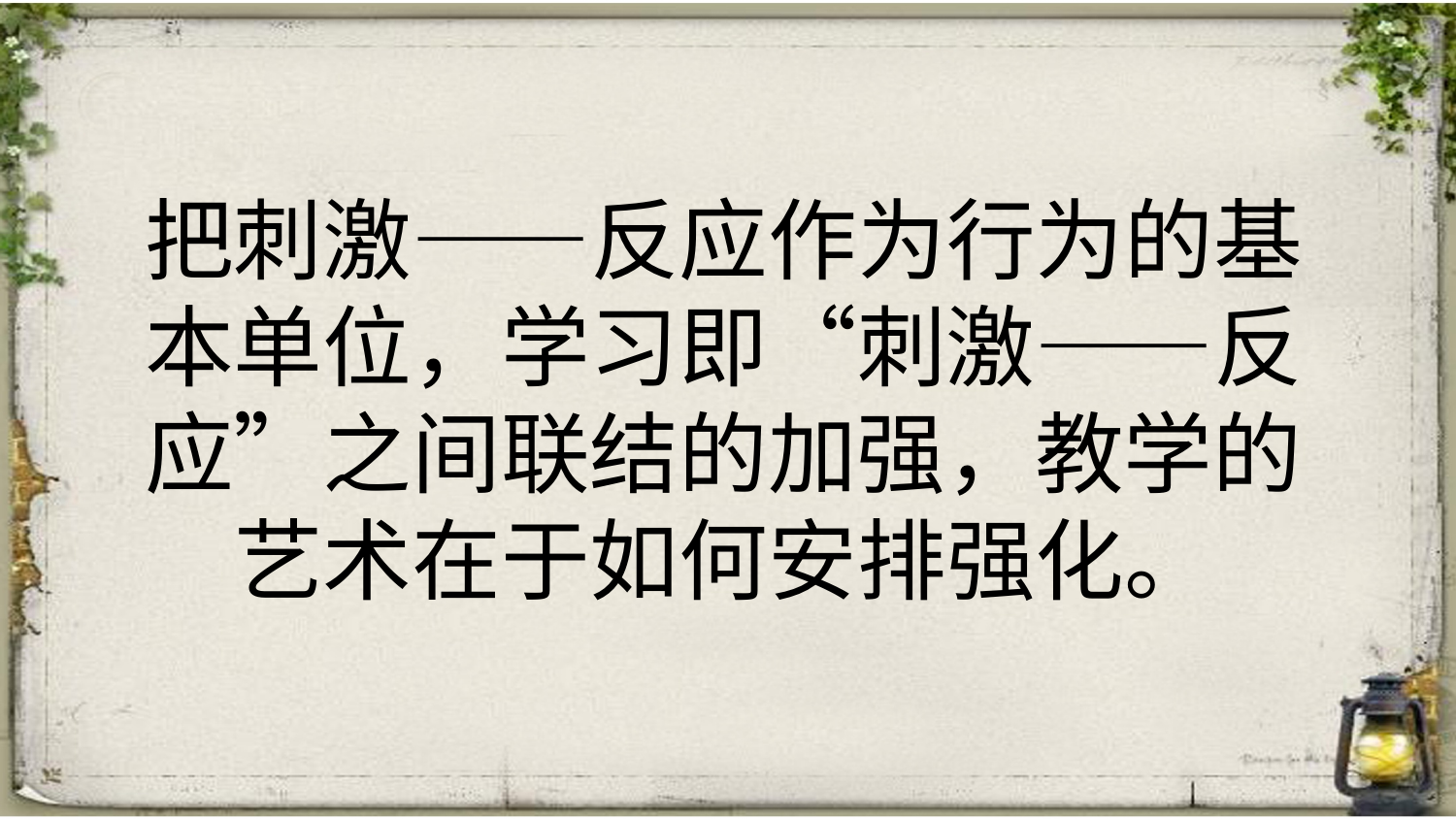

把刺激——反应作为行为的基本单位，学习即“刺激——反应”之间联结的加强，教学的艺术在于如何安排强化。